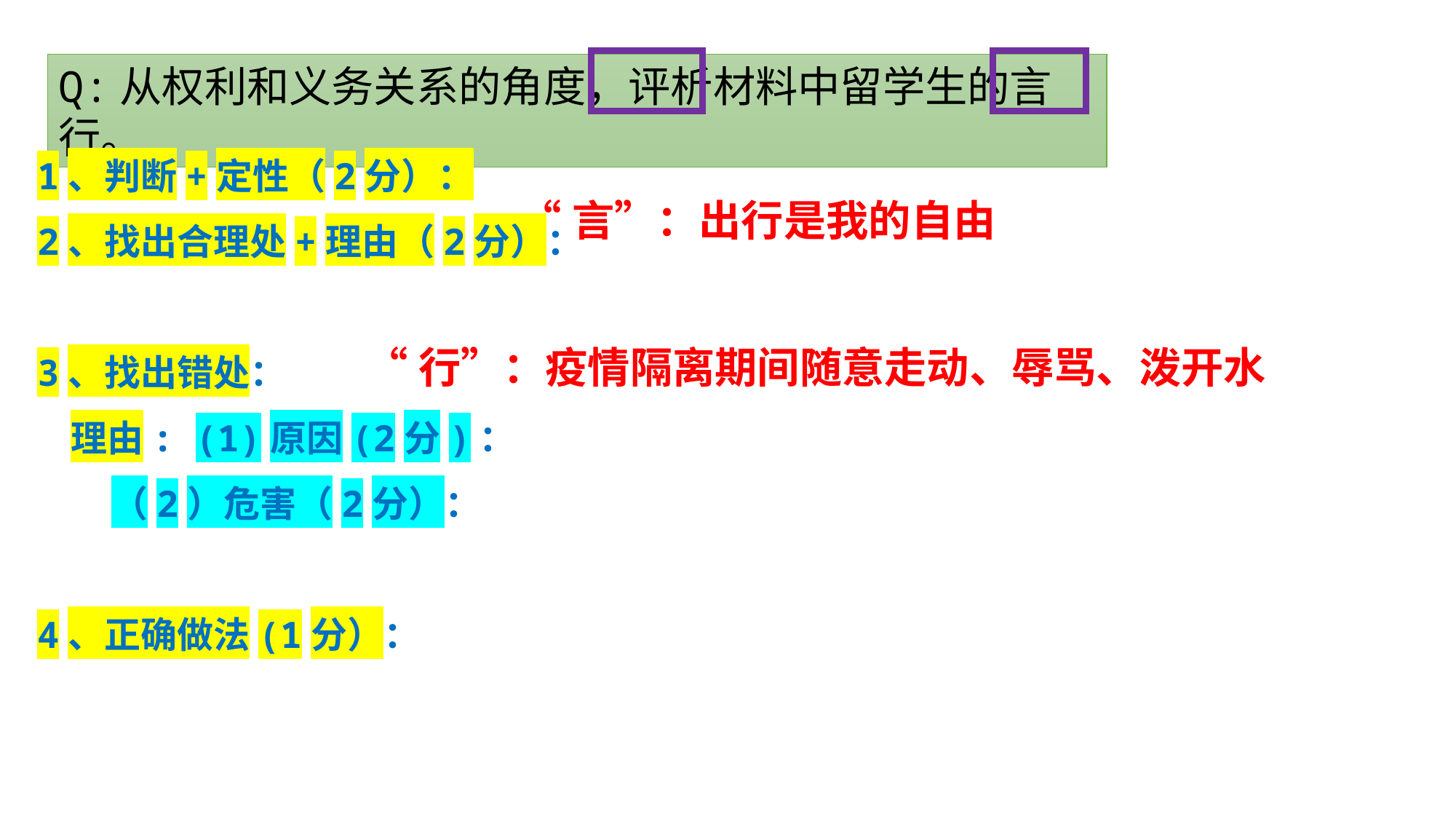

Q:从权利和义务关系的角度，评析材料中留学生的言行。
1、判断+定性（2分）：
2、找出合理处+理由（2分）：

3、找出错处：
   理由: (1)原因(2分)：
        （2）危害（2分）：

4、正确做法(1分）：
“言”：出行是我的自由
“行”：疫情隔离期间随意走动、辱骂、泼开水